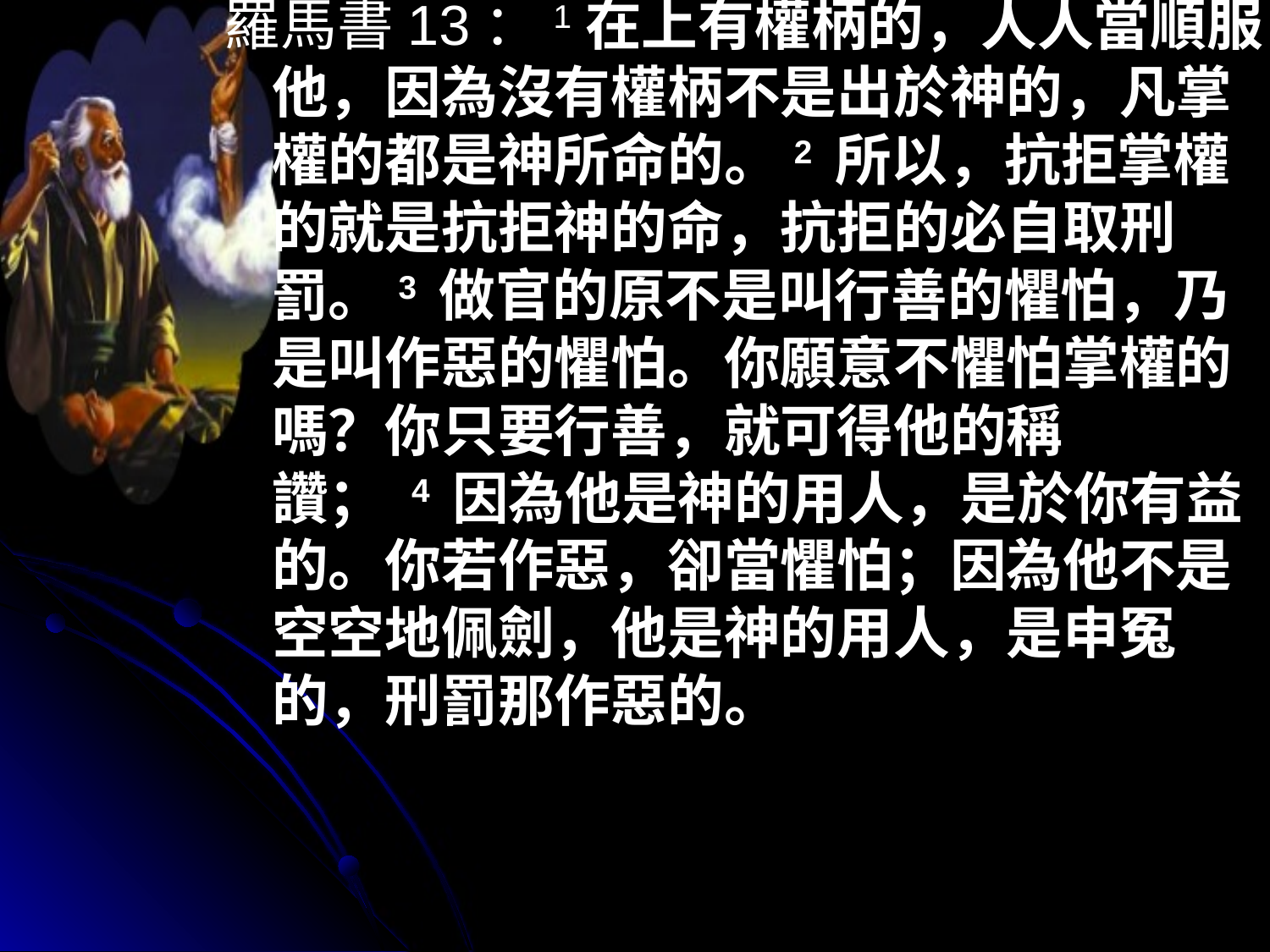

羅馬書13：1在上有權柄的，人人當順服他，因為沒有權柄不是出於神的，凡掌權的都是神所命的。2 所以，抗拒掌權的就是抗拒神的命，抗拒的必自取刑罰。3 做官的原不是叫行善的懼怕，乃是叫作惡的懼怕。你願意不懼怕掌權的嗎？你只要行善，就可得他的稱讚； 4 因為他是神的用人，是於你有益的。你若作惡，卻當懼怕；因為他不是空空地佩劍，他是神的用人，是申冤的，刑罰那作惡的。